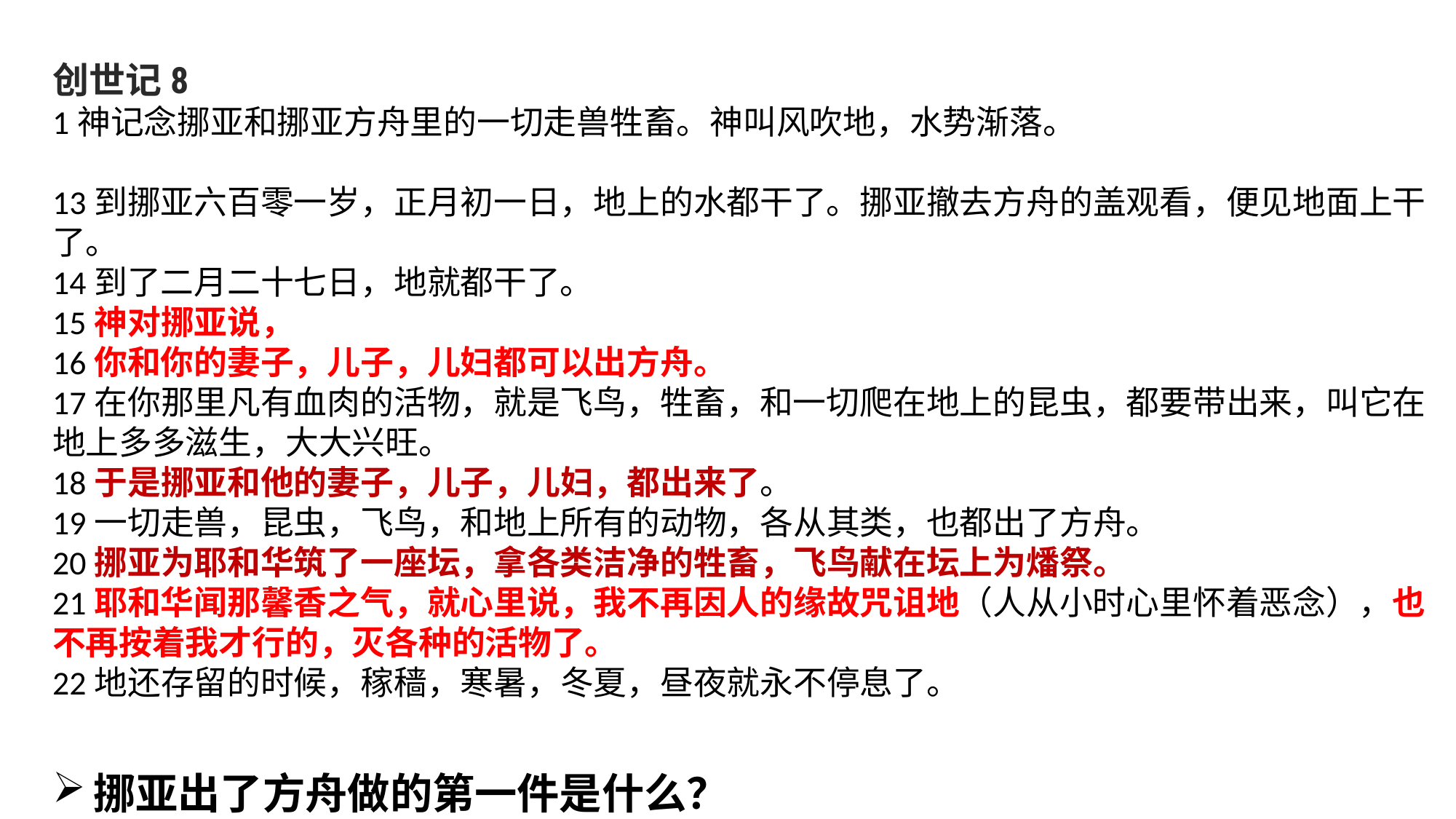

创世记8
1神记念挪亚和挪亚方舟里的一切走兽牲畜。神叫风吹地，水势渐落。

13到挪亚六百零一岁，正月初一日，地上的水都干了。挪亚撤去方舟的盖观看，便见地面上干了。
14到了二月二十七日，地就都干了。
15神对挪亚说，
16你和你的妻子，儿子，儿妇都可以出方舟。
17在你那里凡有血肉的活物，就是飞鸟，牲畜，和一切爬在地上的昆虫，都要带出来，叫它在地上多多滋生，大大兴旺。
18于是挪亚和他的妻子，儿子，儿妇，都出来了。
19一切走兽，昆虫，飞鸟，和地上所有的动物，各从其类，也都出了方舟。
20挪亚为耶和华筑了一座坛，拿各类洁净的牲畜，飞鸟献在坛上为燔祭。
21耶和华闻那馨香之气，就心里说，我不再因人的缘故咒诅地（人从小时心里怀着恶念），也不再按着我才行的，灭各种的活物了。
22地还存留的时候，稼穑，寒暑，冬夏，昼夜就永不停息了。

挪亚出了方舟做的第一件是什么？